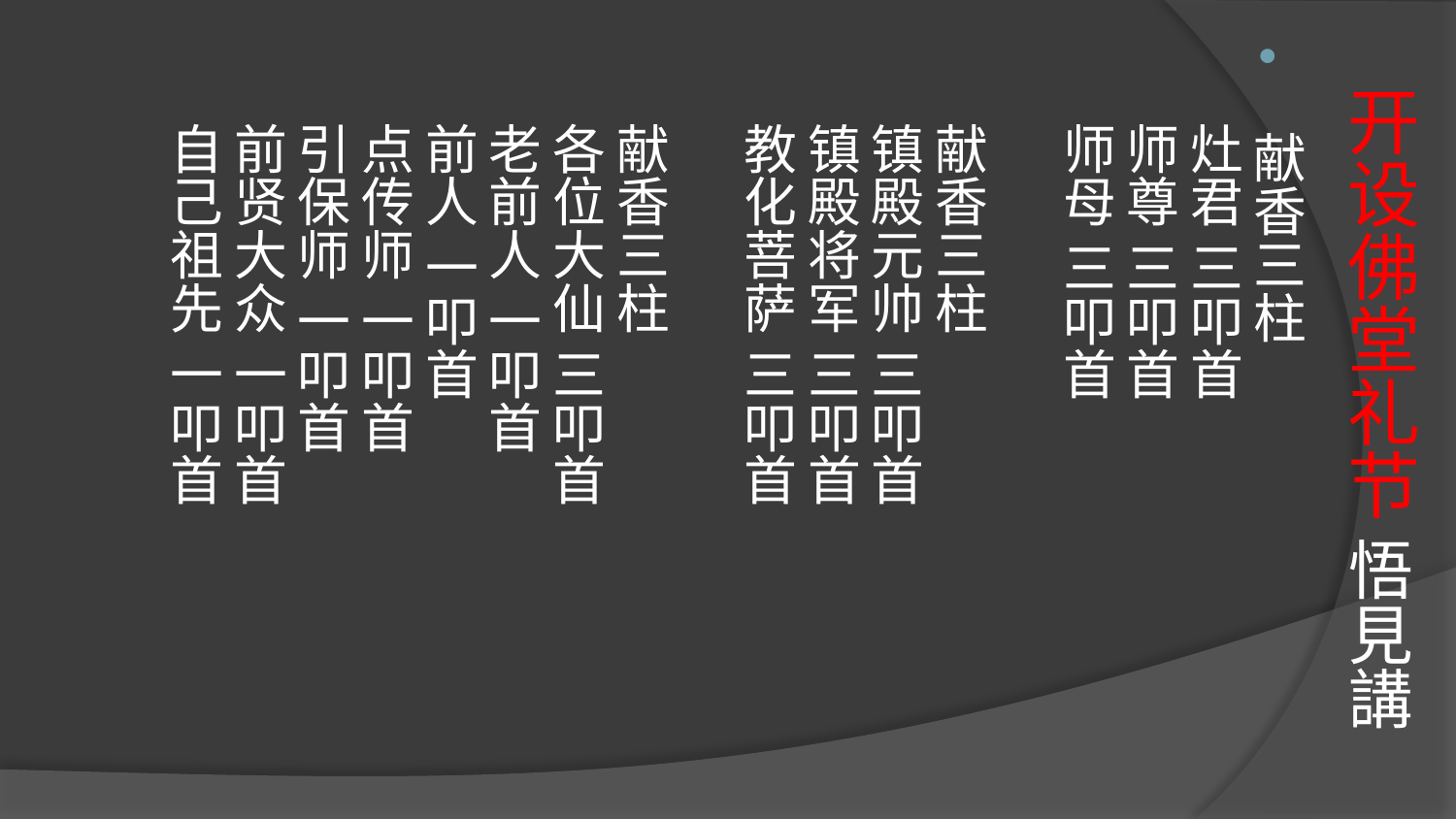

# 开设佛堂礼节 悟見講
  献香三柱
  灶君 三叩首
  师尊 三叩首
  师母 三叩首
  献香三柱
  镇殿元帅 三叩首
  镇殿将军 三叩首
  教化菩萨 三叩首
  献香三柱
  各位大仙 三叩首
  老前人 一叩首
  前人 一叩首
  点传师 一叩首
  引保师 一叩首
  前贤大众 一叩首
  自己祖先 一叩首